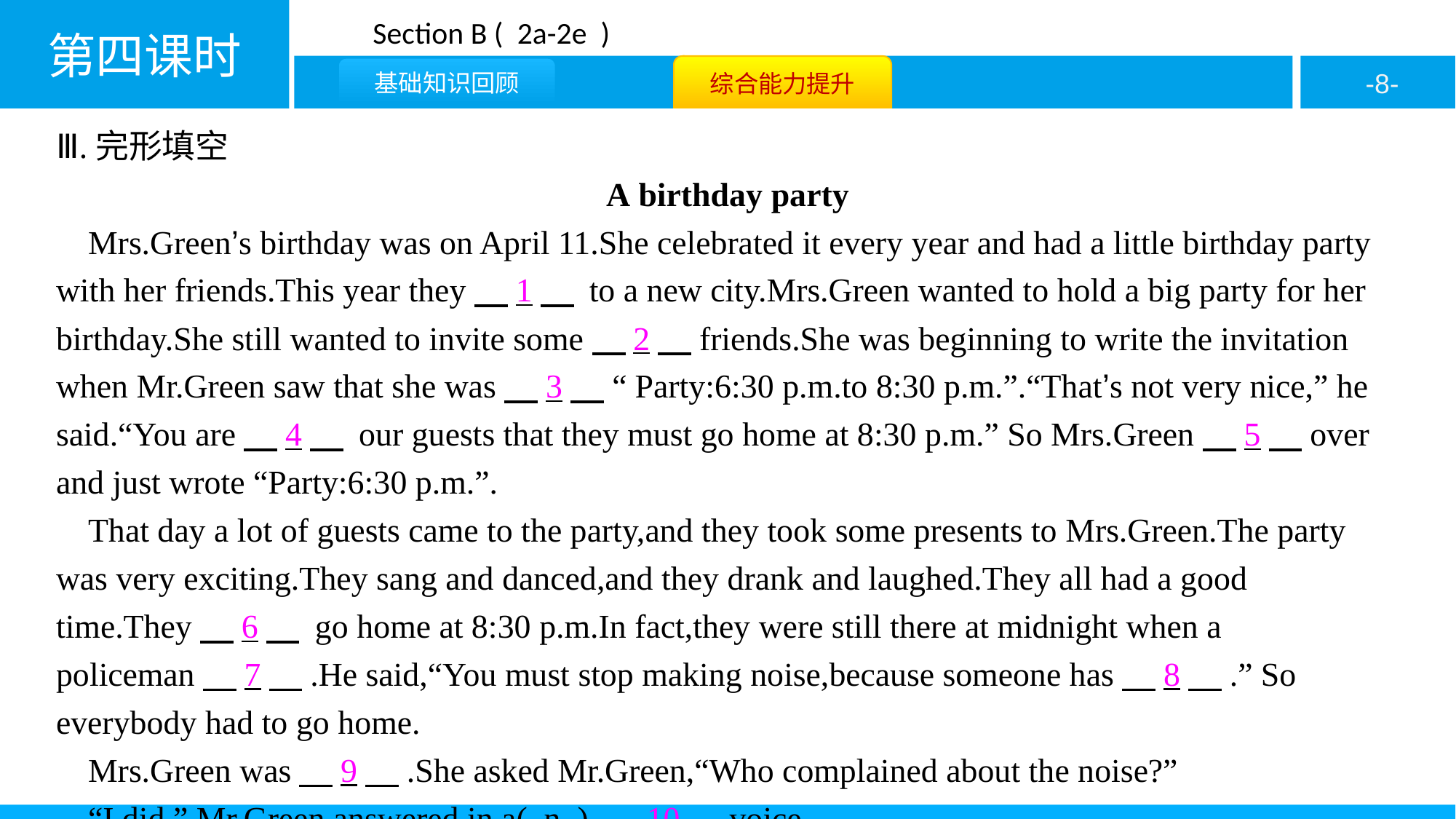

Ⅲ.完形填空
A birthday party
Mrs.Green’s birthday was on April 11.She celebrated it every year and had a little birthday party with her friends.This year they　1　 to a new city.Mrs.Green wanted to hold a big party for her birthday.She still wanted to invite some　2　friends.She was beginning to write the invitation when Mr.Green saw that she was　3　 “Party:6:30 p.m.to 8:30 p.m.”.“That’s not very nice,” he said.“You are　4　 our guests that they must go home at 8:30 p.m.” So Mrs.Green　5　over and just wrote “Party:6:30 p.m.”.
That day a lot of guests came to the party,and they took some presents to Mrs.Green.The party was very exciting.They sang and danced,and they drank and laughed.They all had a good time.They　6　 go home at 8:30 p.m.In fact,they were still there at midnight when a policeman　7　.He said,“You must stop making noise,because someone has　8　.” So everybody had to go home.
Mrs.Green was　9　.She asked Mr.Green,“Who complained about the noise?”
“I did,” Mr.Green answered in a(  n  ) 　10　voice.